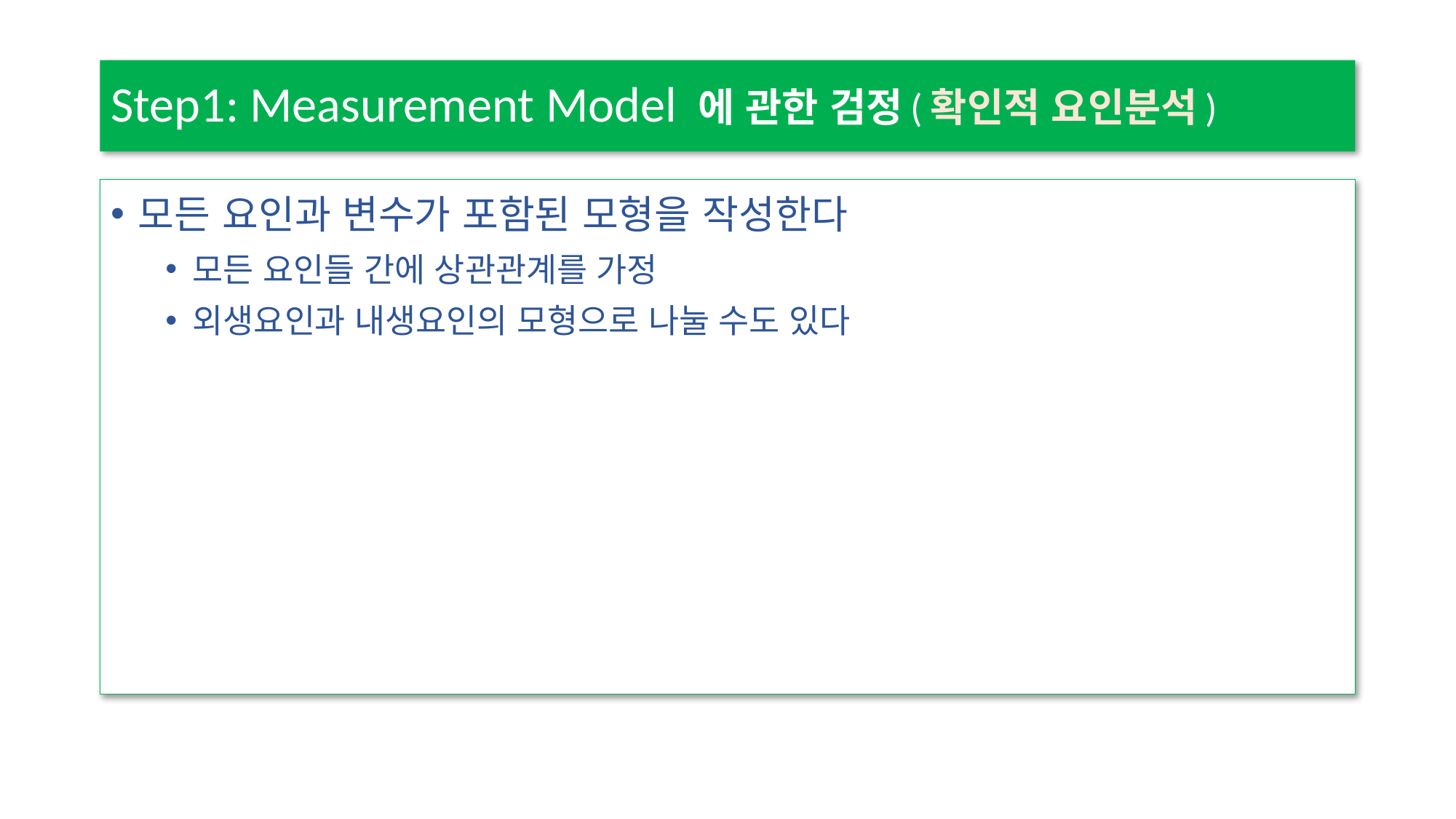

# Step1: Measurement Model 에 관한 검정(확인적 요인분석)
모든 요인과 변수가 포함된 모형을 작성한다
모든 요인들 간에 상관관계를 가정
외생요인과 내생요인의 모형으로 나눌 수도 있다